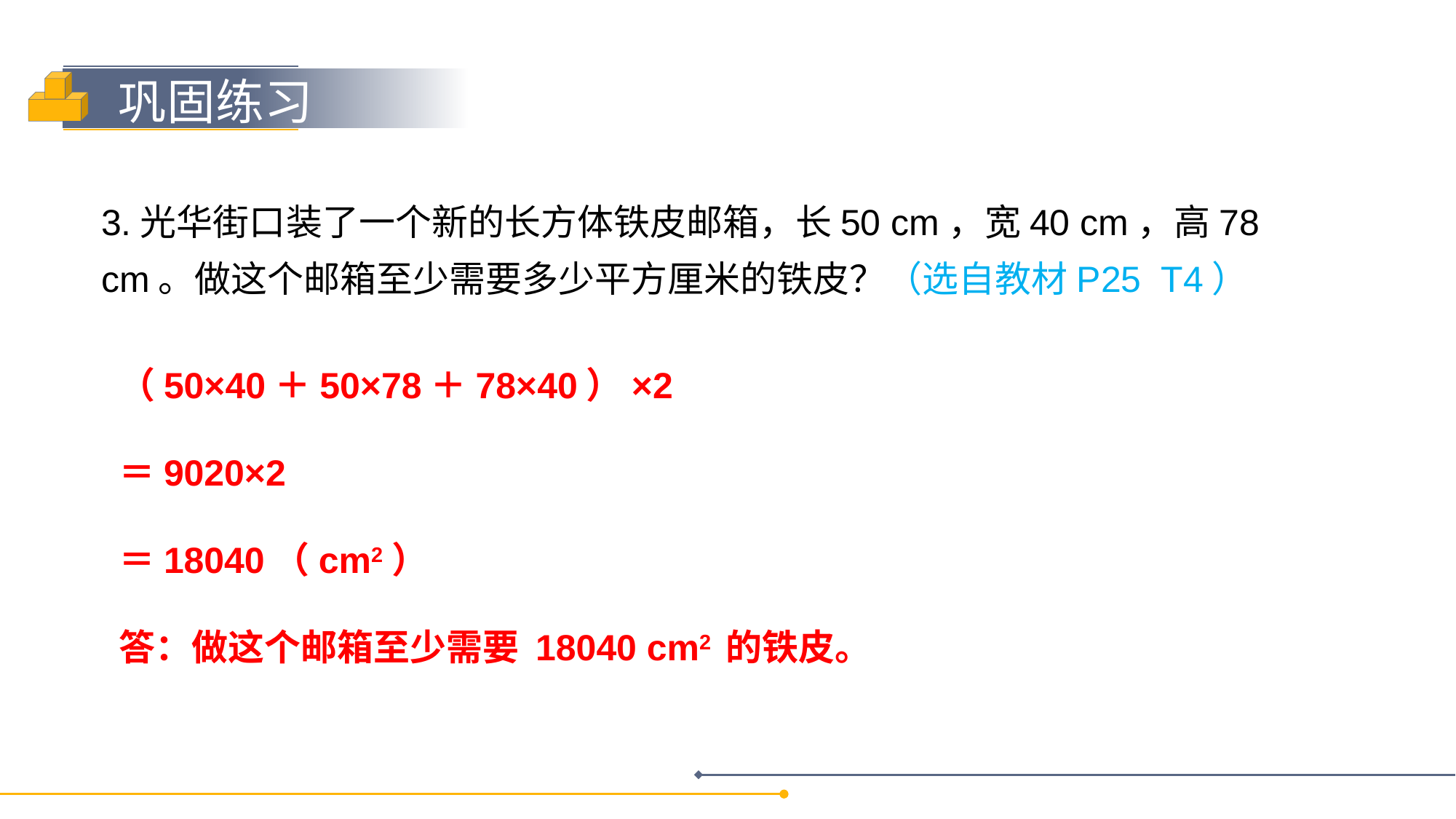

3.光华街口装了一个新的长方体铁皮邮箱，长50 cm，宽40 cm，高78 cm。做这个邮箱至少需要多少平方厘米的铁皮？（选自教材P25  T4）
（50×40＋50×78＋78×40）×2
＝9020×2
＝18040（cm2）
答：做这个邮箱至少需要 18040 cm2 的铁皮。